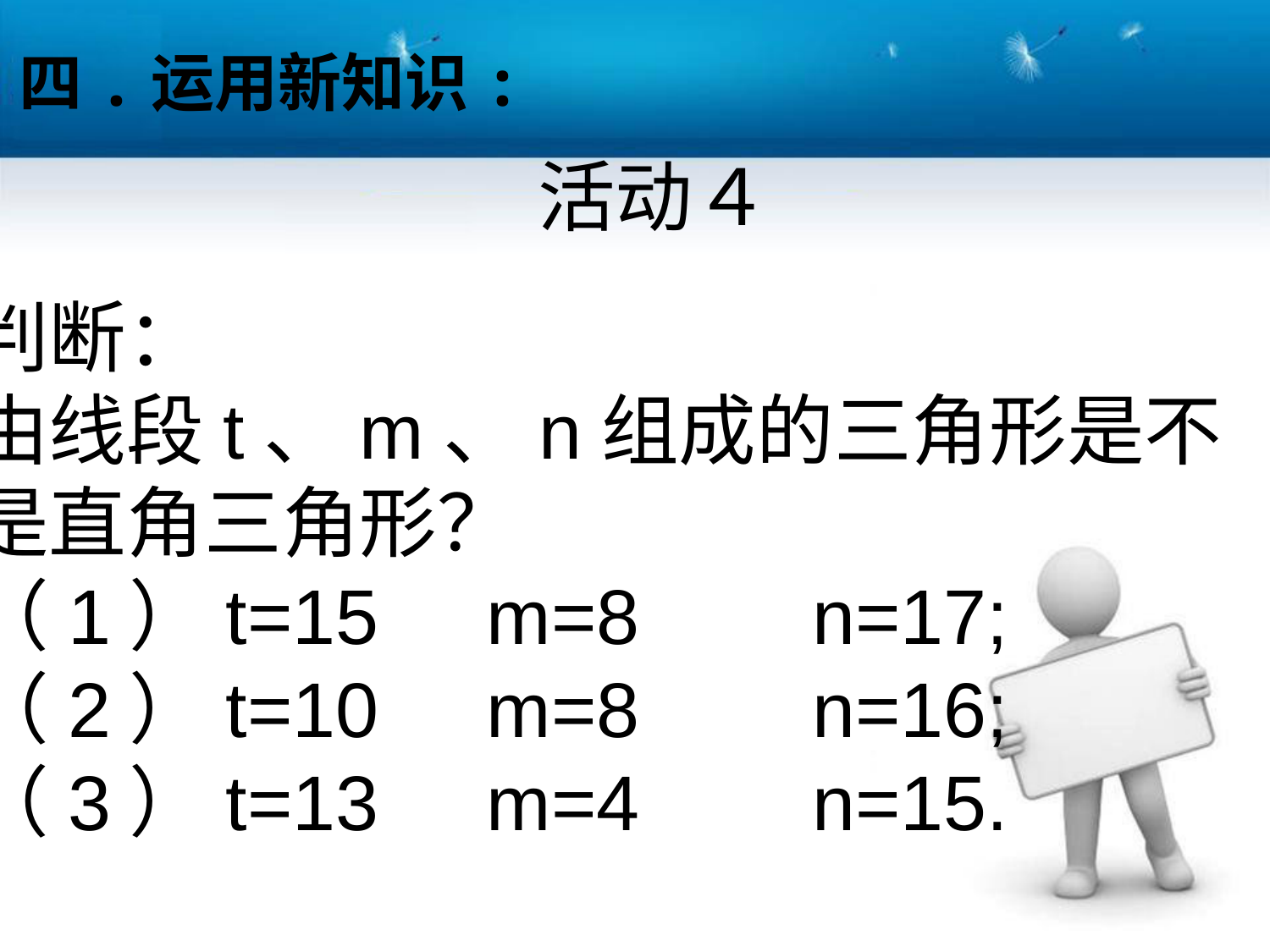

四.运用新知识:
活动４
判断：
由线段t、m、n组成的三角形是不
是直角三角形？
（1）t=15     m=8        n=17;
（2）t=10     m=8        n=16;
（3）t=13     m=4        n=15.